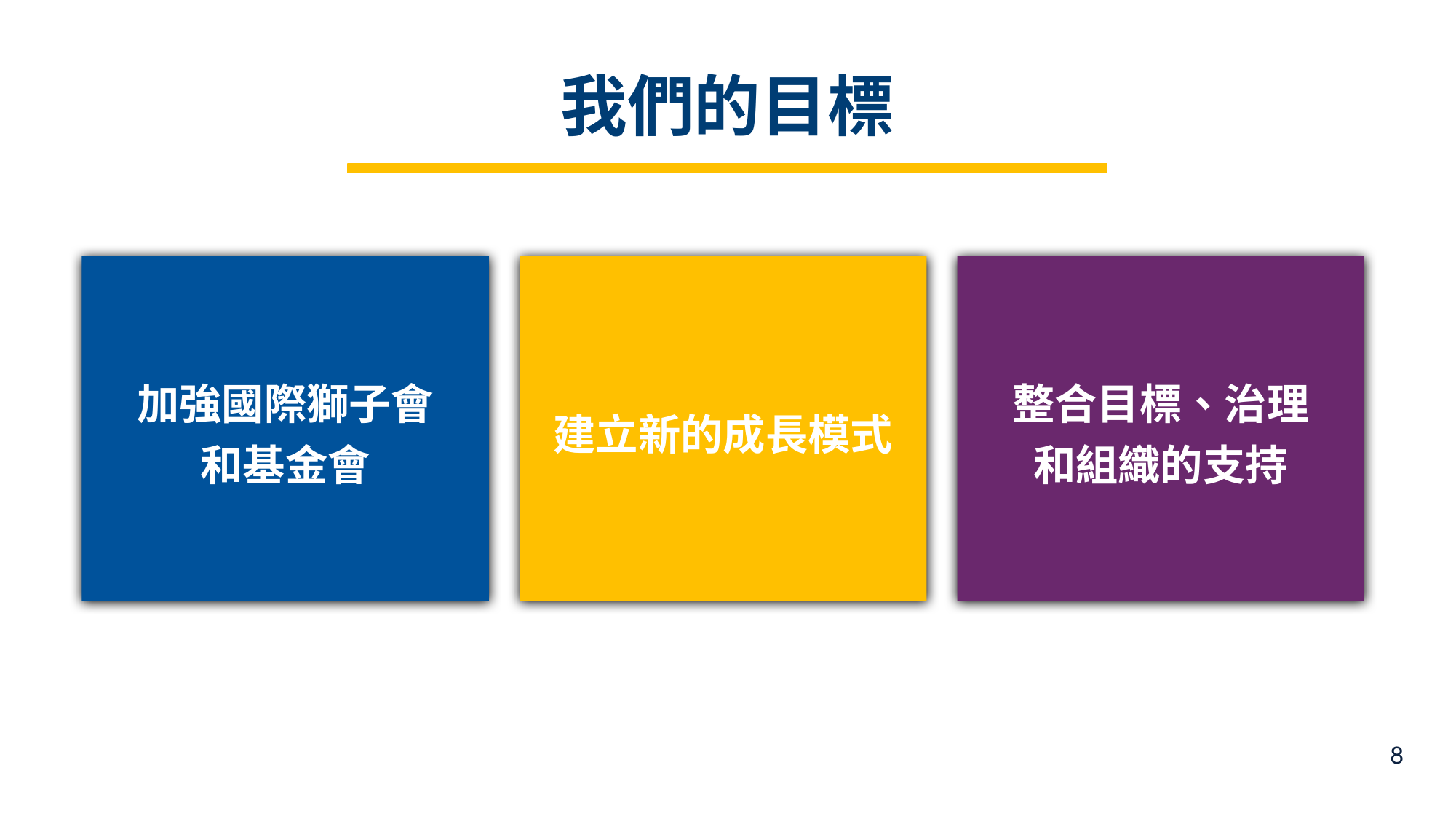

# 我們的目標
加強國際獅子會
和基金會
建立新的成長模式
整合目標、治理
和組織的支持